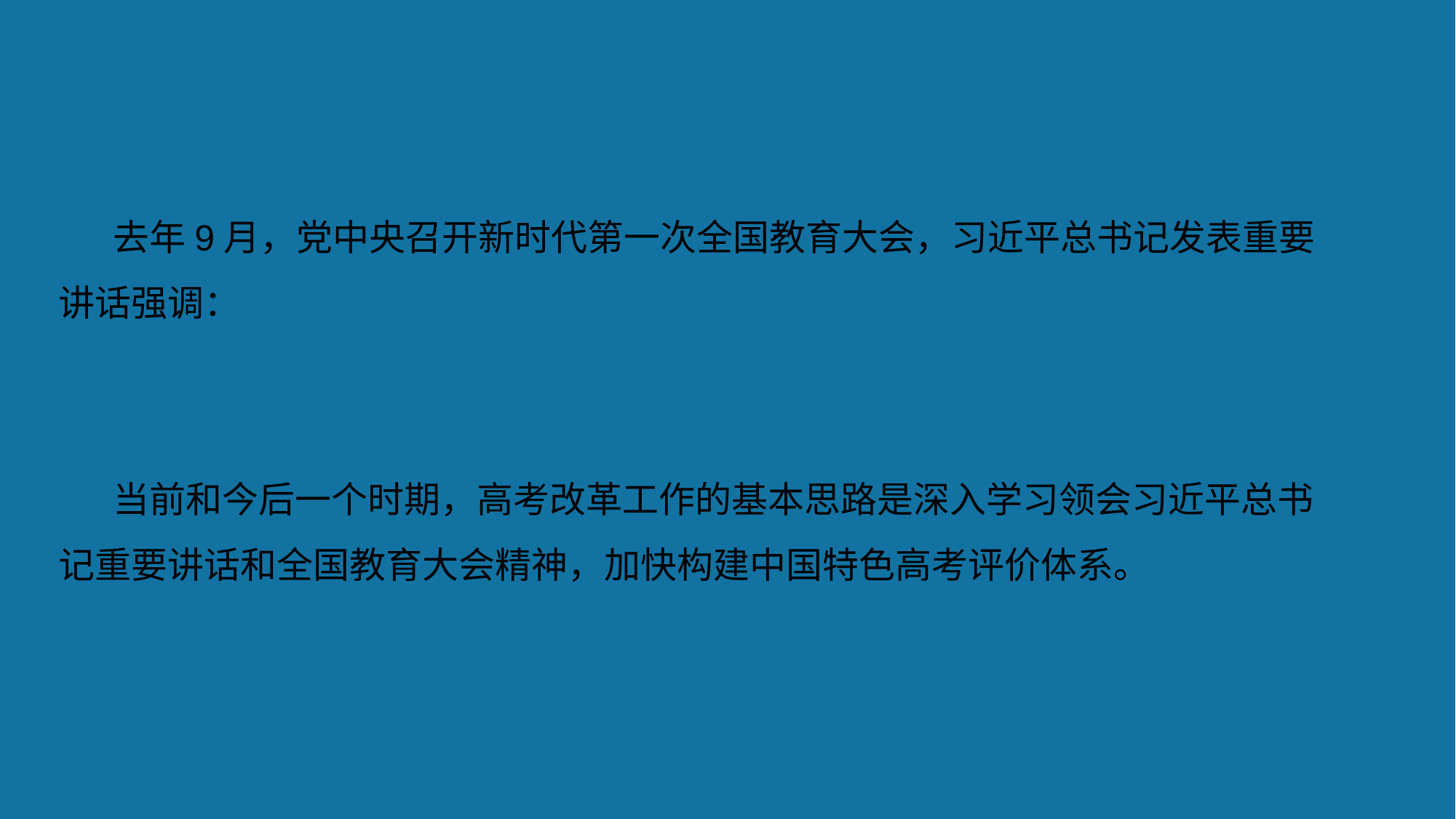

仰望天空
	去年9月，党中央召开新时代第一次全国教育大会，习近平总书记发表重要讲话强调：
要健全立德树人落实机制，扭转不科学的教育评价导向；
要克服“唯分数”“唯升学”的顽瘴痼疾。
	当前和今后一个时期，高考改革工作的基本思路是深入学习领会习近平总书记重要讲话和全国教育大会精神，加快构建中国特色高考评价体系。